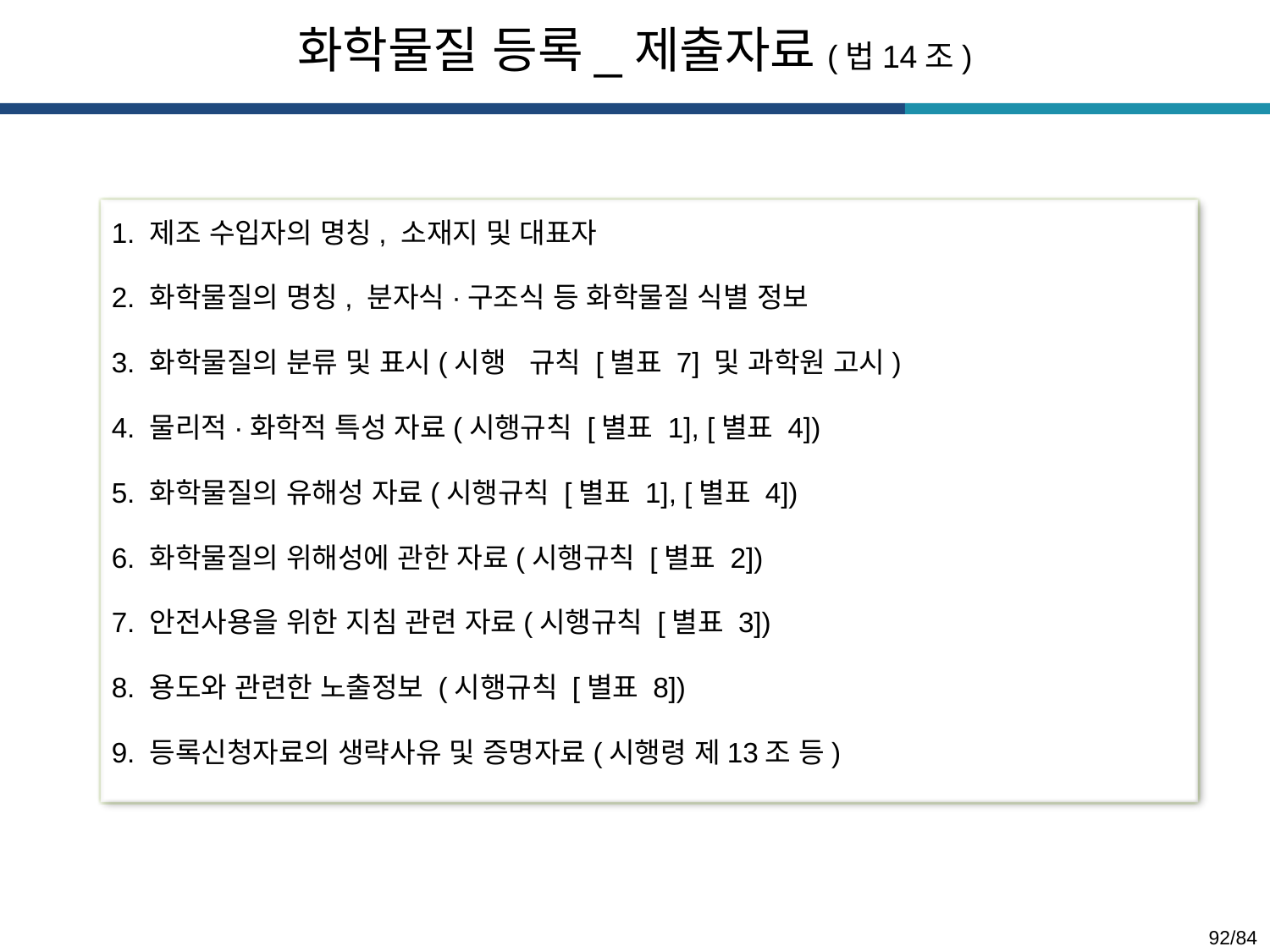

화학물질 등록_제출자료(법14조)
1. 제조 수입자의 명칭, 소재지 및 대표자
2. 화학물질의 명칭, 분자식·구조식 등 화학물질 식별 정보
3. 화학물질의 분류 및 표시(시행   규칙 [별표 7] 및 과학원 고시)
4. 물리적·화학적 특성 자료(시행규칙 [별표 1], [별표 4])
5. 화학물질의 유해성 자료(시행규칙 [별표 1], [별표 4])
6. 화학물질의 위해성에 관한 자료(시행규칙 [별표 2])
7. 안전사용을 위한 지침 관련 자료(시행규칙 [별표 3])
8. 용도와 관련한 노출정보 (시행규칙 [별표 8])
9. 등록신청자료의 생략사유 및 증명자료(시행령 제13조 등)